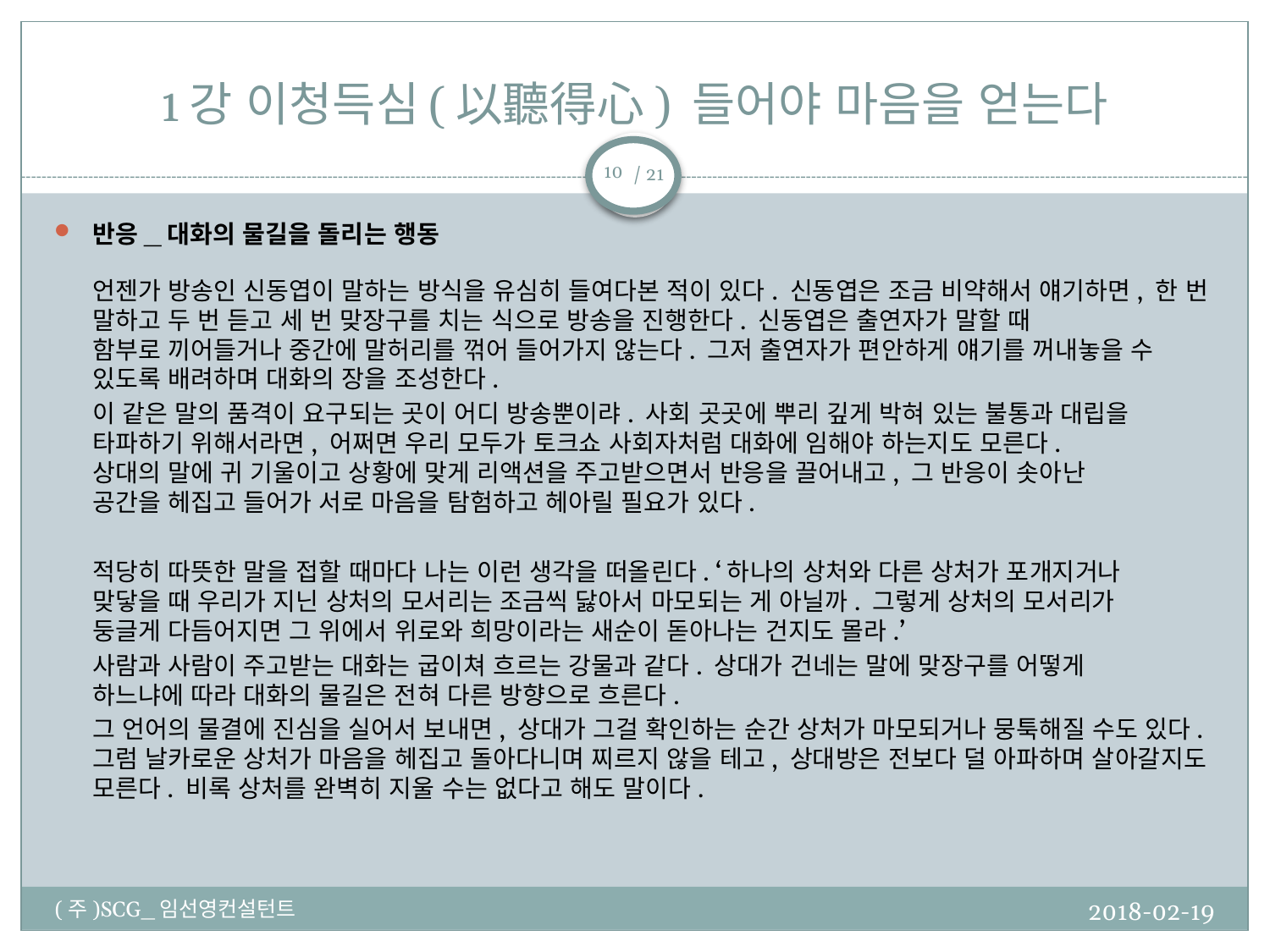

# 1강 이청득심(以聽得心) 들어야 마음을 얻는다
10
반응_대화의 물길을 돌리는 행동

언젠가 방송인 신동엽이 말하는 방식을 유심히 들여다본 적이 있다. 신동엽은 조금 비약해서 얘기하면, 한 번 말하고 두 번 듣고 세 번 맞장구를 치는 식으로 방송을 진행한다. 신동엽은 출연자가 말할 때
함부로 끼어들거나 중간에 말허리를 꺾어 들어가지 않는다. 그저 출연자가 편안하게 얘기를 꺼내놓을 수 있도록 배려하며 대화의 장을 조성한다.
이 같은 말의 품격이 요구되는 곳이 어디 방송뿐이랴. 사회 곳곳에 뿌리 깊게 박혀 있는 불통과 대립을
타파하기 위해서라면, 어쩌면 우리 모두가 토크쇼 사회자처럼 대화에 임해야 하는지도 모른다.
상대의 말에 귀 기울이고 상황에 맞게 리액션을 주고받으면서 반응을 끌어내고, 그 반응이 솟아난
공간을 헤집고 들어가 서로 마음을 탐험하고 헤아릴 필요가 있다.

적당히 따뜻한 말을 접할 때마다 나는 이런 생각을 떠올린다. ‘하나의 상처와 다른 상처가 포개지거나
맞닿을 때 우리가 지닌 상처의 모서리는 조금씩 닳아서 마모되는 게 아닐까. 그렇게 상처의 모서리가
둥글게 다듬어지면 그 위에서 위로와 희망이라는 새순이 돋아나는 건지도 몰라.’
사람과 사람이 주고받는 대화는 굽이쳐 흐르는 강물과 같다. 상대가 건네는 말에 맞장구를 어떻게
하느냐에 따라 대화의 물길은 전혀 다른 방향으로 흐른다.
그 언어의 물결에 진심을 실어서 보내면, 상대가 그걸 확인하는 순간 상처가 마모되거나 뭉툭해질 수도 있다. 그럼 날카로운 상처가 마음을 헤집고 돌아다니며 찌르지 않을 테고, 상대방은 전보다 덜 아파하며 살아갈지도 모른다. 비록 상처를 완벽히 지울 수는 없다고 해도 말이다.
2018-02-19
(주)SCG_임선영컨설턴트